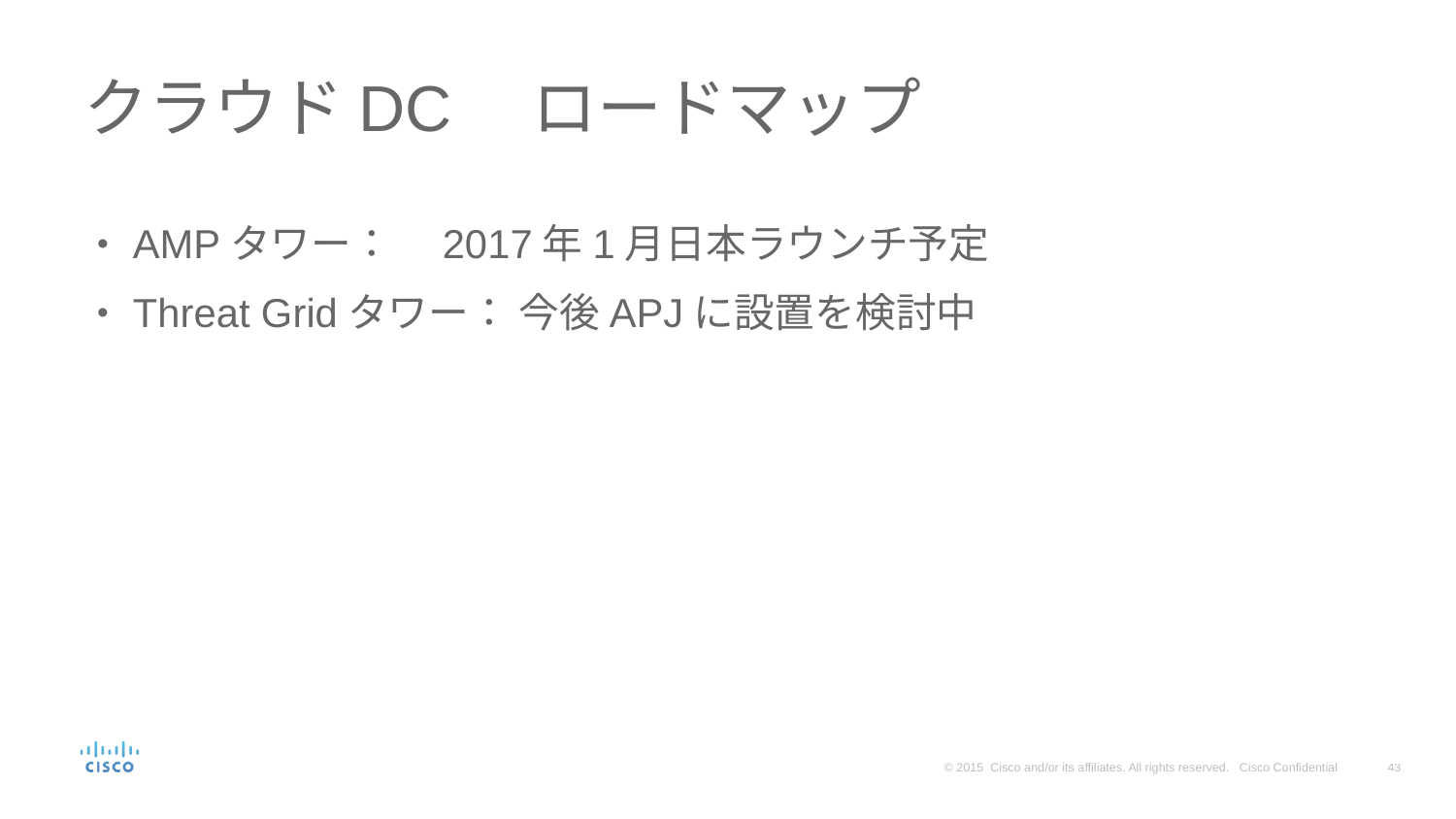

# クラウドDC　ロードマップ
AMPタワー：　2017年1月日本ラウンチ予定
Threat Gridタワー： 今後APJに設置を検討中